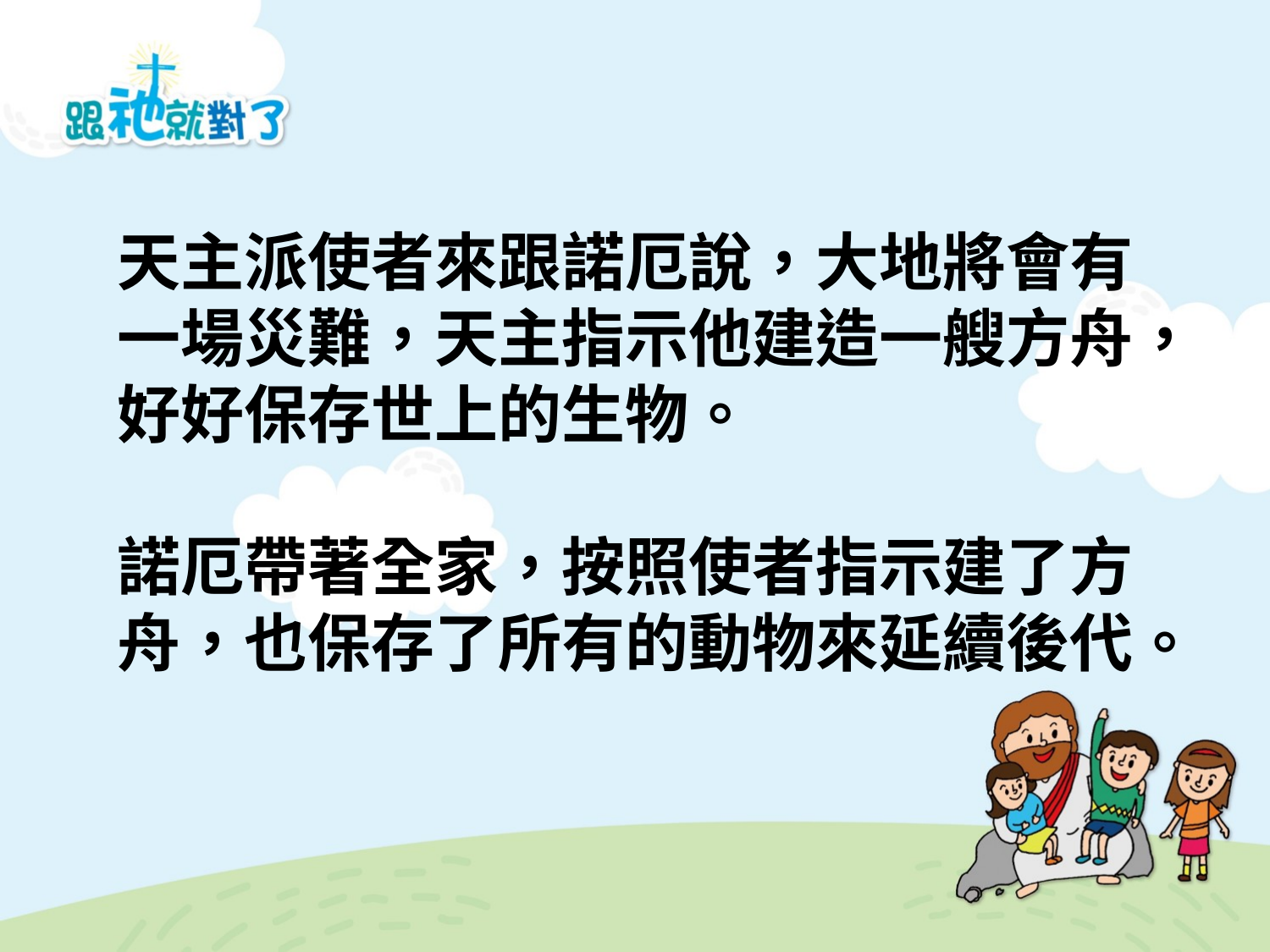

天主派使者來跟諾厄說，大地將會有一場災難，天主指示他建造一艘方舟，好好保存世上的生物。

諾厄帶著全家，按照使者指示建了方舟，也保存了所有的動物來延續後代。